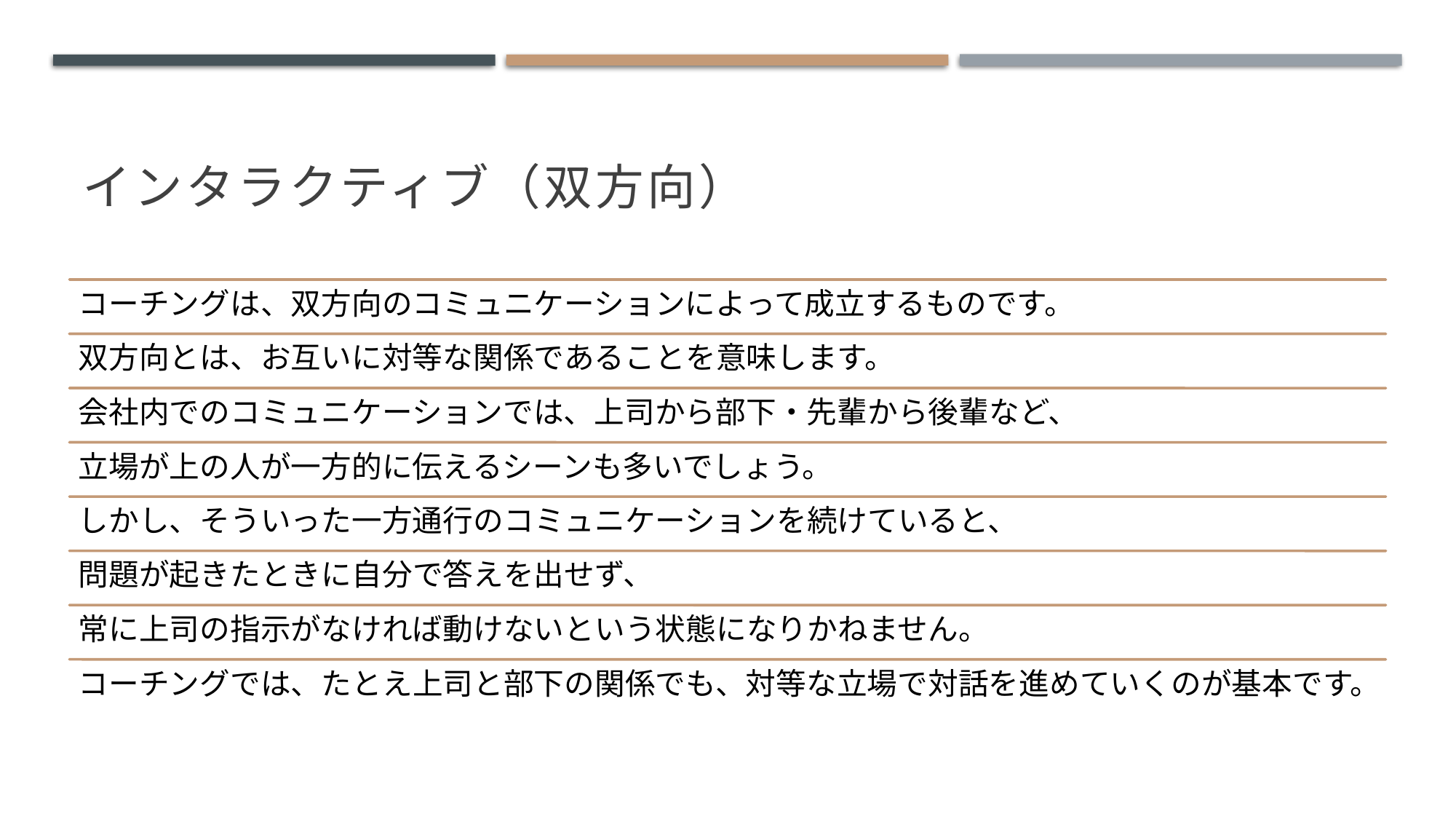

# インタラクティブ（双方向）
コーチングは、双方向のコミュニケーションによって成立するものです。
双方向とは、お互いに対等な関係であることを意味します。
会社内でのコミュニケーションでは、上司から部下・先輩から後輩など、
立場が上の人が一方的に伝えるシーンも多いでしょう。
しかし、そういった一方通行のコミュニケーションを続けていると、
問題が起きたときに自分で答えを出せず、
常に上司の指示がなければ動けないという状態になりかねません。
コーチングでは、たとえ上司と部下の関係でも、対等な立場で対話を進めていくのが基本です。